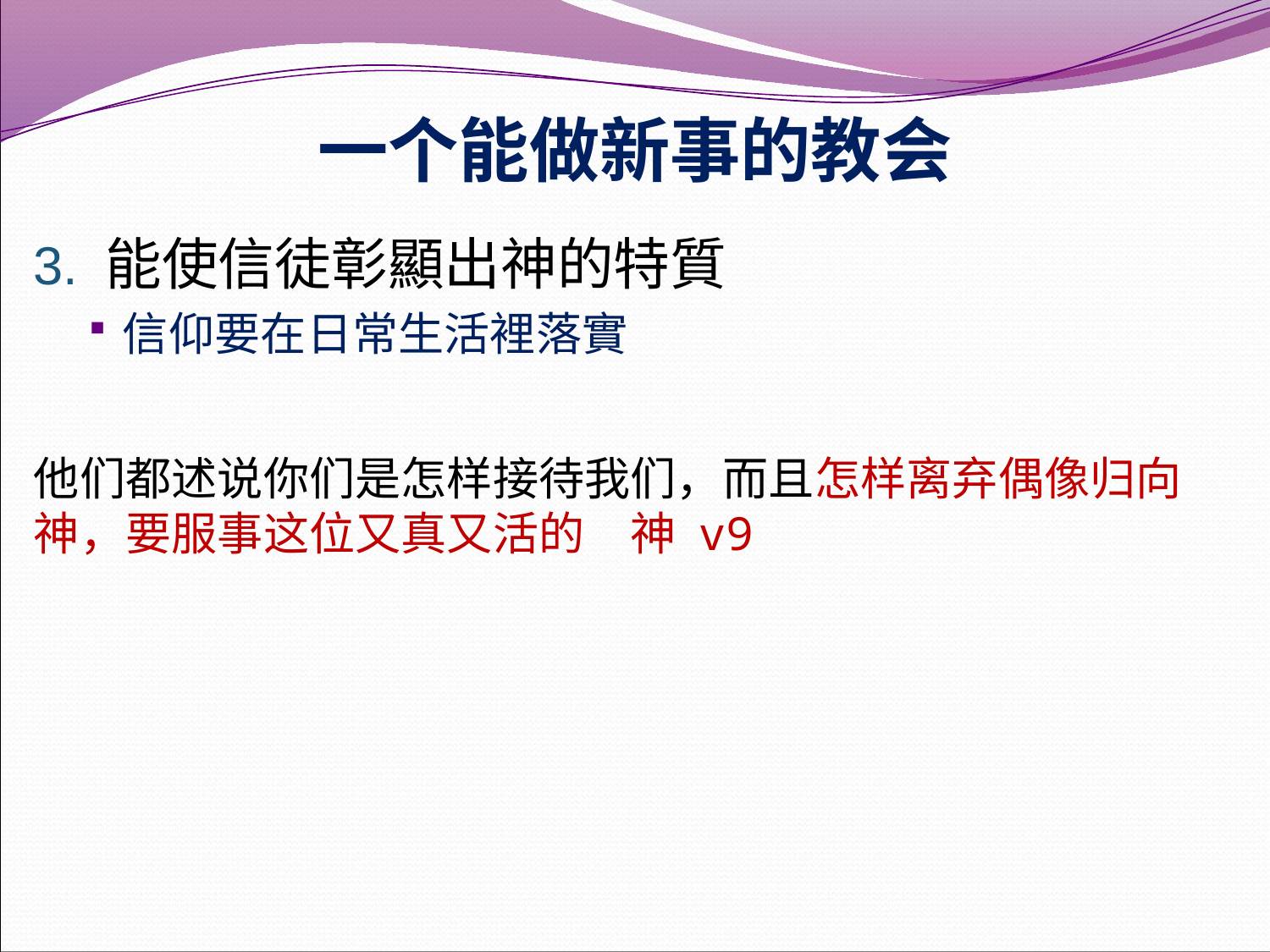

# 一个能做新事的教会
能使信徒彰顯出神的特質
信仰要在日常生活裡落實

他们都述说你们是怎样接待我们，而且怎样离弃偶像归向　神，要服事这位又真又活的　神 v9